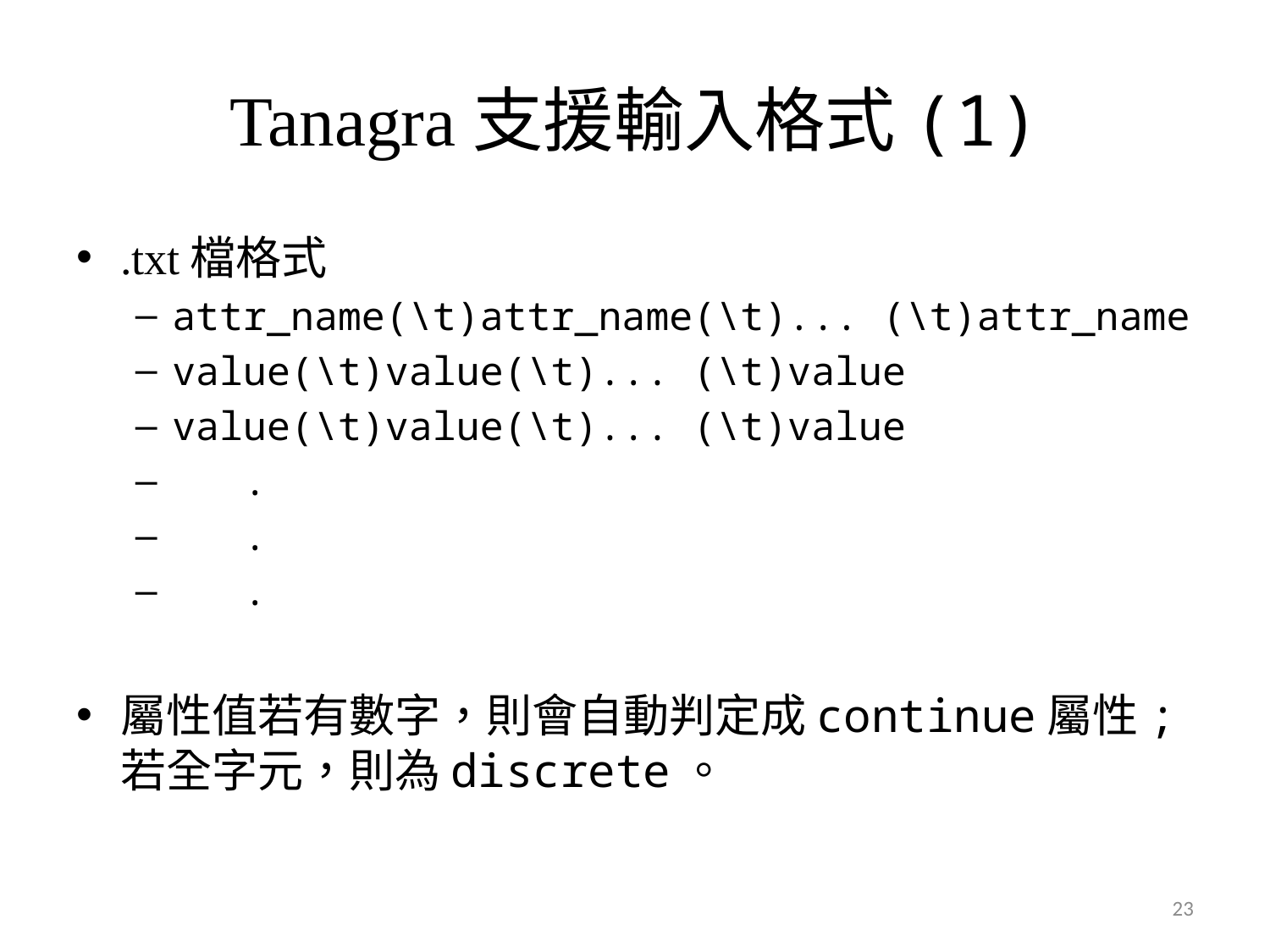

# Tanagra支援輸入格式(1)
.txt檔格式
attr_name(\t)attr_name(\t)... (\t)attr_name
value(\t)value(\t)... (\t)value
value(\t)value(\t)... (\t)value
   .
   .
   .

屬性值若有數字，則會自動判定成continue屬性;若全字元，則為discrete。

23